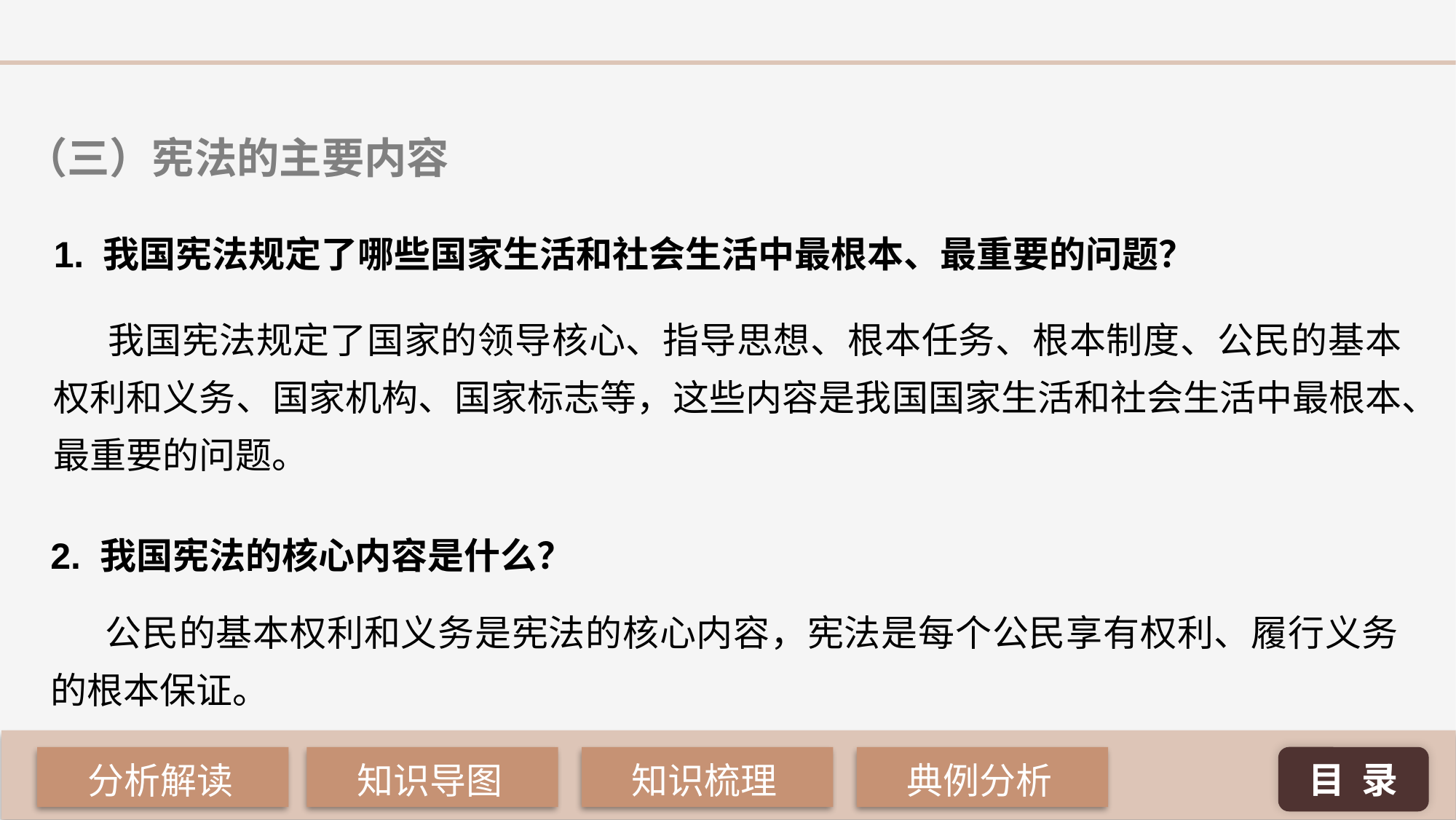

（三）宪法的主要内容
1. 我国宪法规定了哪些国家生活和社会生活中最根本、最重要的问题？
我国宪法规定了国家的领导核心、指导思想、根本任务、根本制度、公民的基本权利和义务、国家机构、国家标志等，这些内容是我国国家生活和社会生活中最根本、最重要的问题。
2. 我国宪法的核心内容是什么？
公民的基本权利和义务是宪法的核心内容，宪法是每个公民享有权利、履行义务的根本保证。